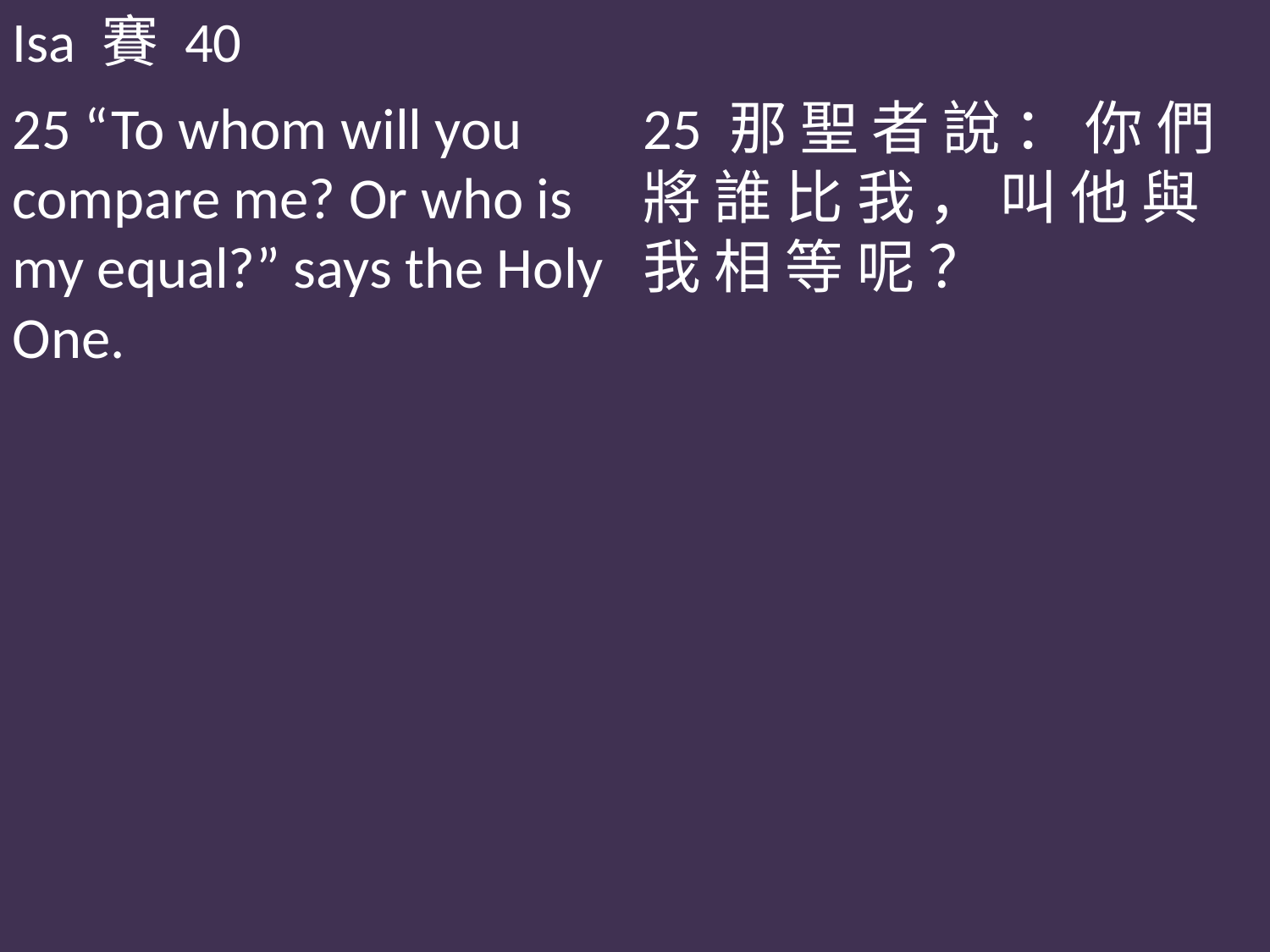

Isa 賽 40
25 “To whom will you compare me? Or who is my equal?” says the Holy One.
25 那 聖 者 說 ： 你 們 將 誰 比 我 ， 叫 他 與 我 相 等 呢 ？